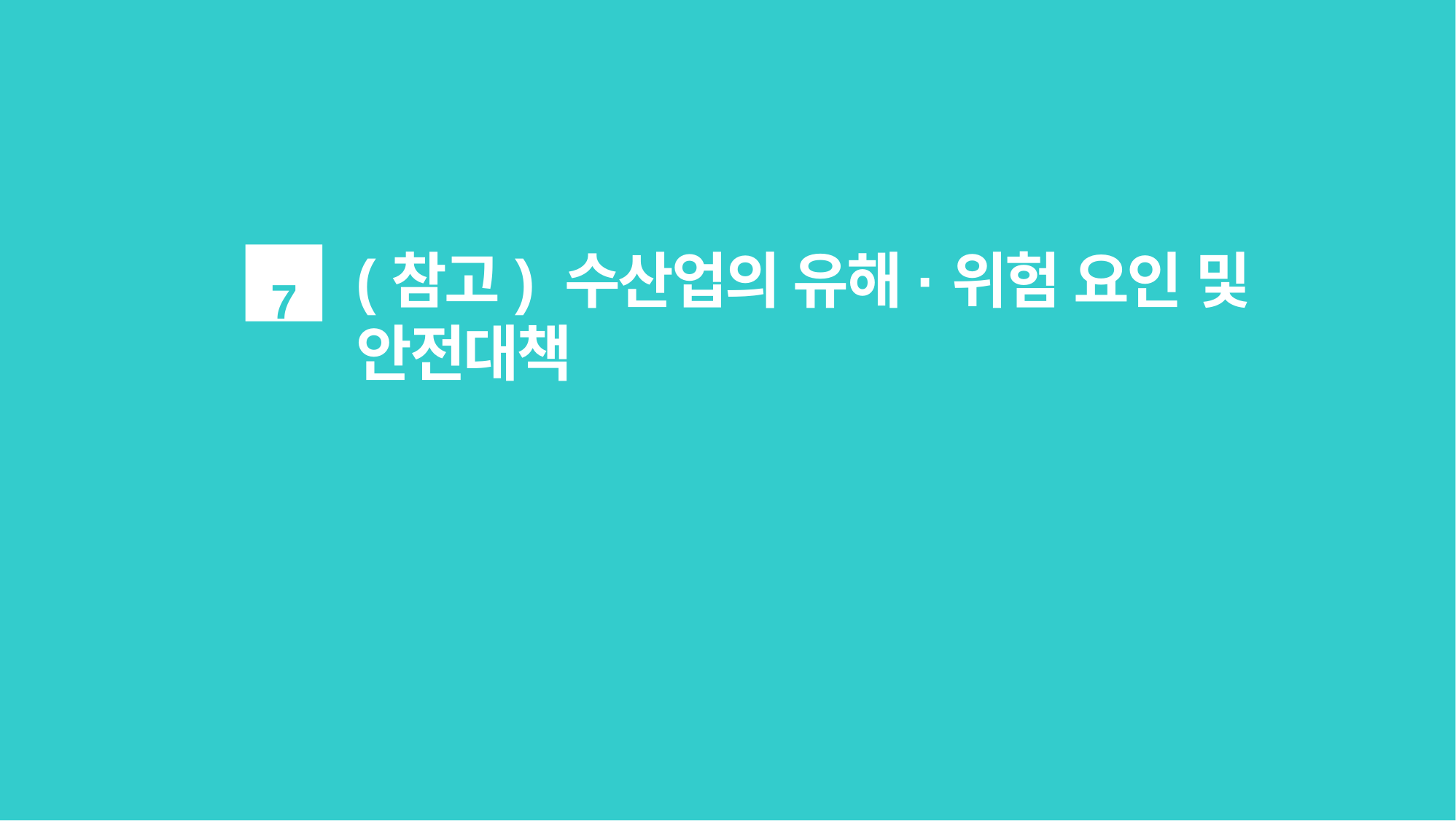

7

(참고) 수산업의 유해·위험 요인 및 안전대책